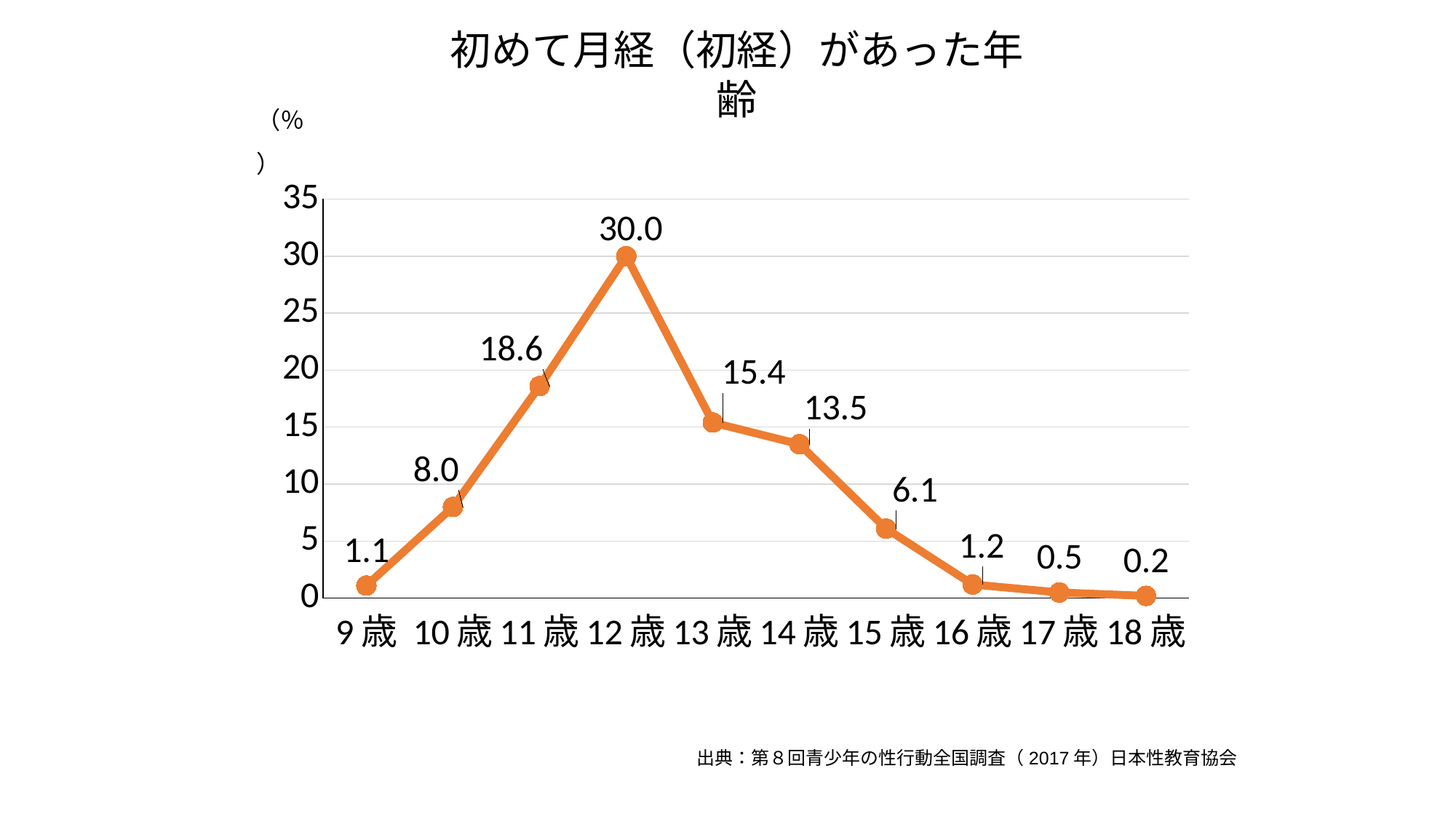

初めて月経（初経）があった年齢
（％）

### Chart

| Category | 女子 |
|---|---|
| 9歳 | 1.1 |
| 10歳 | 8.0 |
| 11歳 | 18.6 |
| 12歳 | 30.0 |
| 13歳 | 15.4 |
| 14歳 | 13.5 |
| 15歳 | 6.1 |
| 16歳 | 1.2 |
| 17歳 | 0.5 |
| 18歳 | 0.2 |
出典：第８回青少年の性行動全国調査（2017年）日本性教育協会